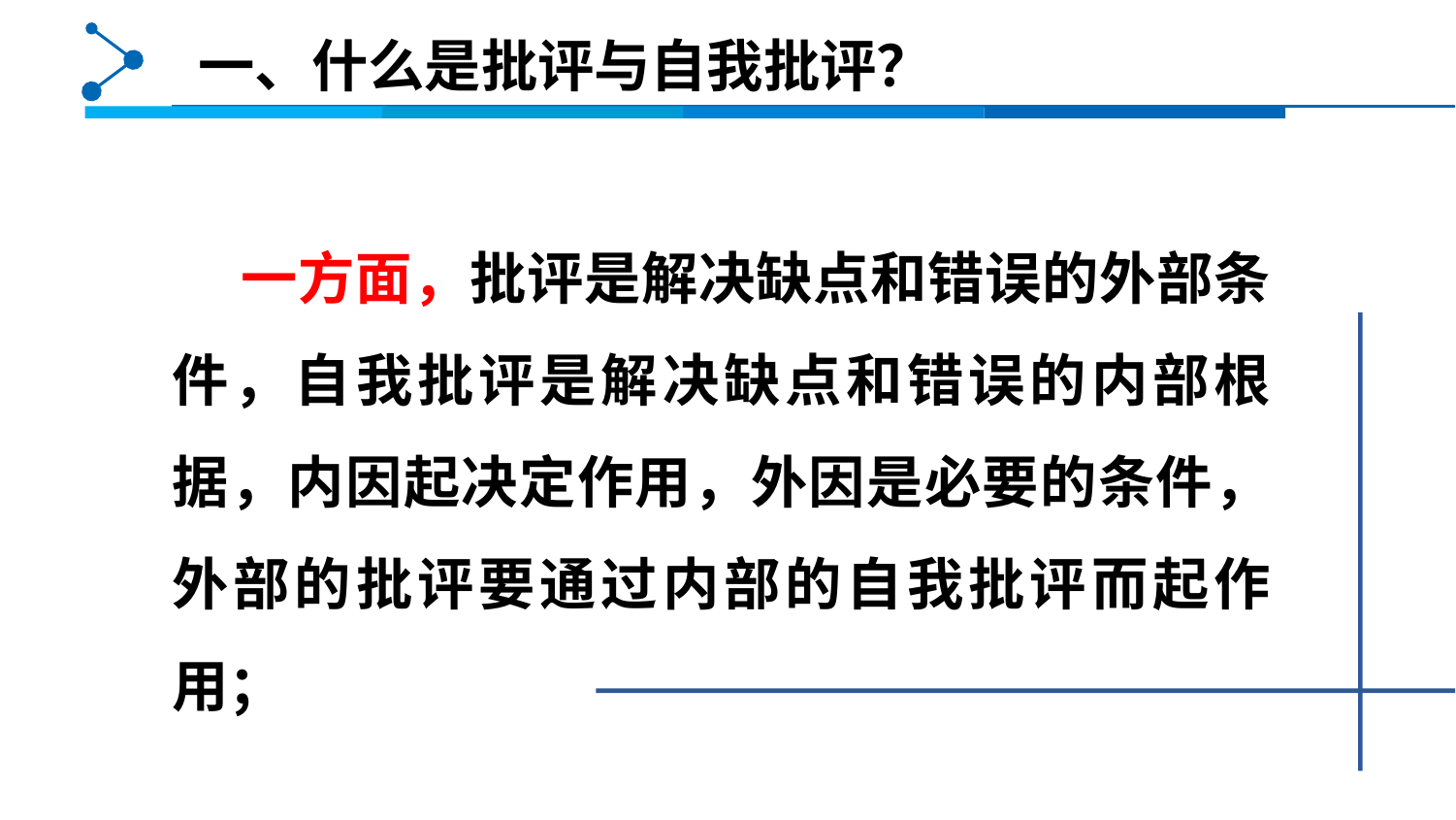

一、什么是批评与自我批评？

    一方面，批评是解决缺点和错误的外部条件，自我批评是解决缺点和错误的内部根据，内因起决定作用，外因是必要的条件，外部的批评要通过内部的自我批评而起作用；